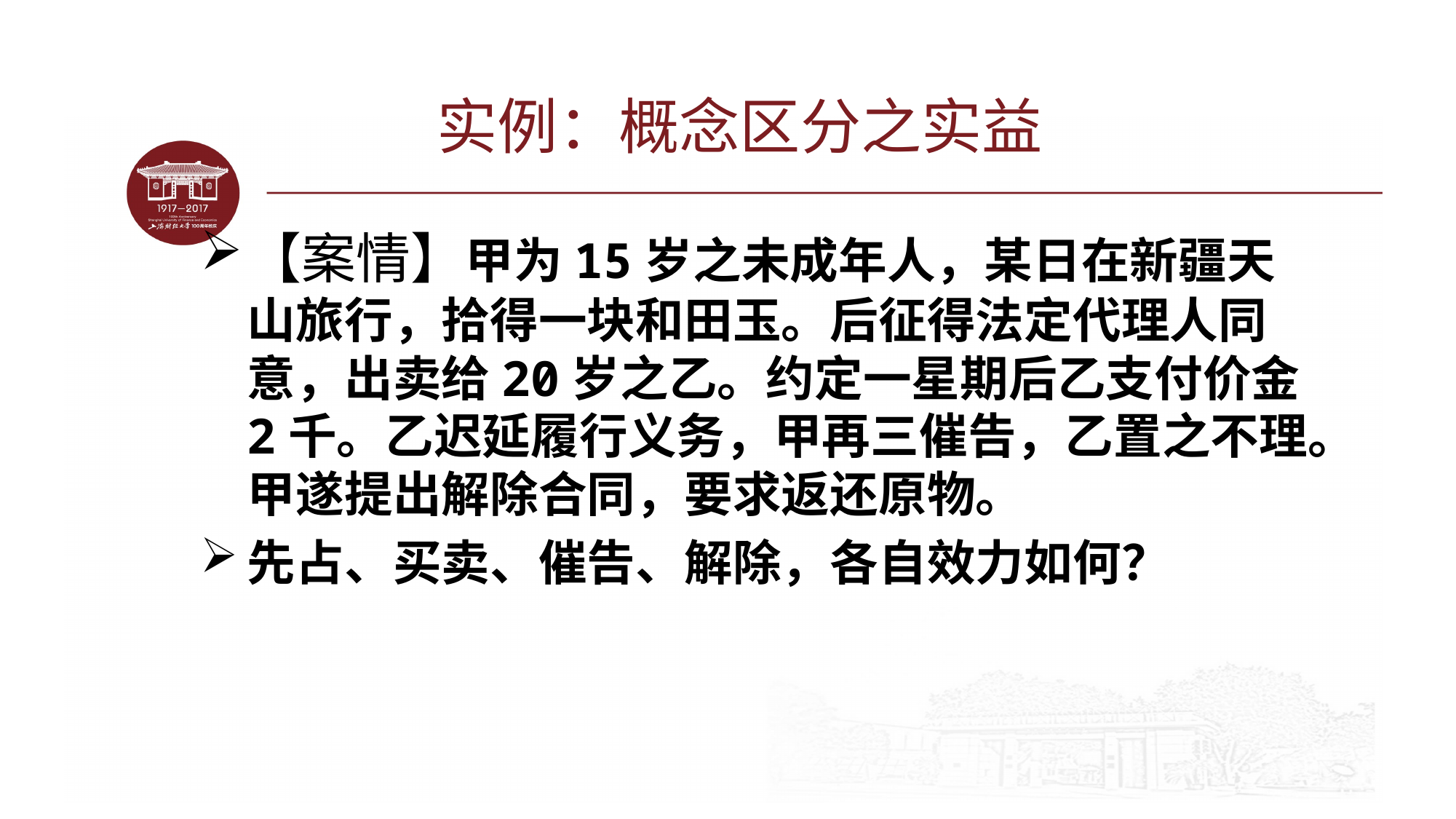

# 实例：概念区分之实益
【案情】甲为15岁之未成年人，某日在新疆天山旅行，拾得一块和田玉。后征得法定代理人同意，出卖给20岁之乙。约定一星期后乙支付价金2千。乙迟延履行义务，甲再三催告，乙置之不理。甲遂提出解除合同，要求返还原物。
先占、买卖、催告、解除，各自效力如何？